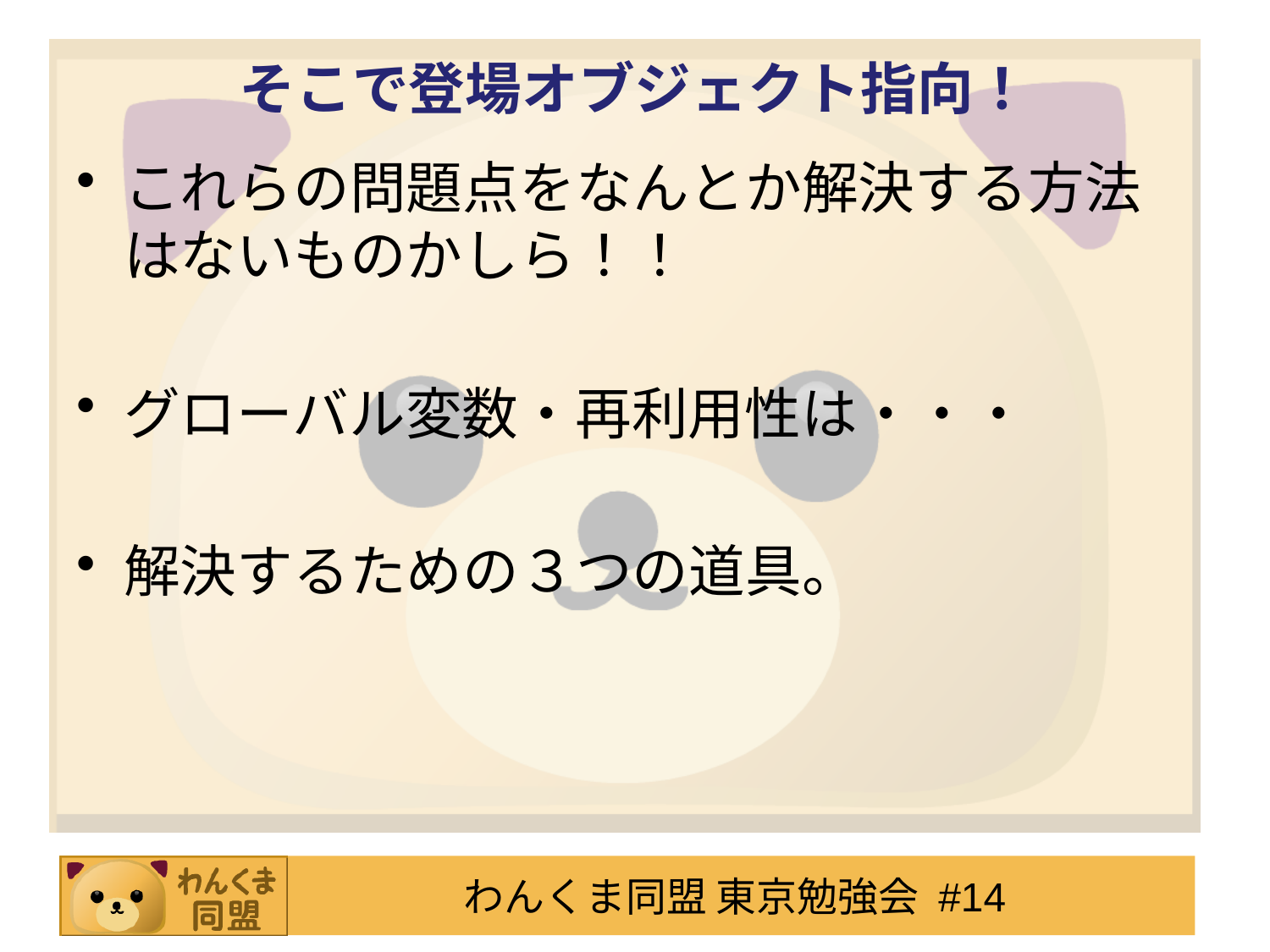

# そこで登場オブジェクト指向！
これらの問題点をなんとか解決する方法はないものかしら！！

グローバル変数・再利用性は・・・

解決するための３つの道具。